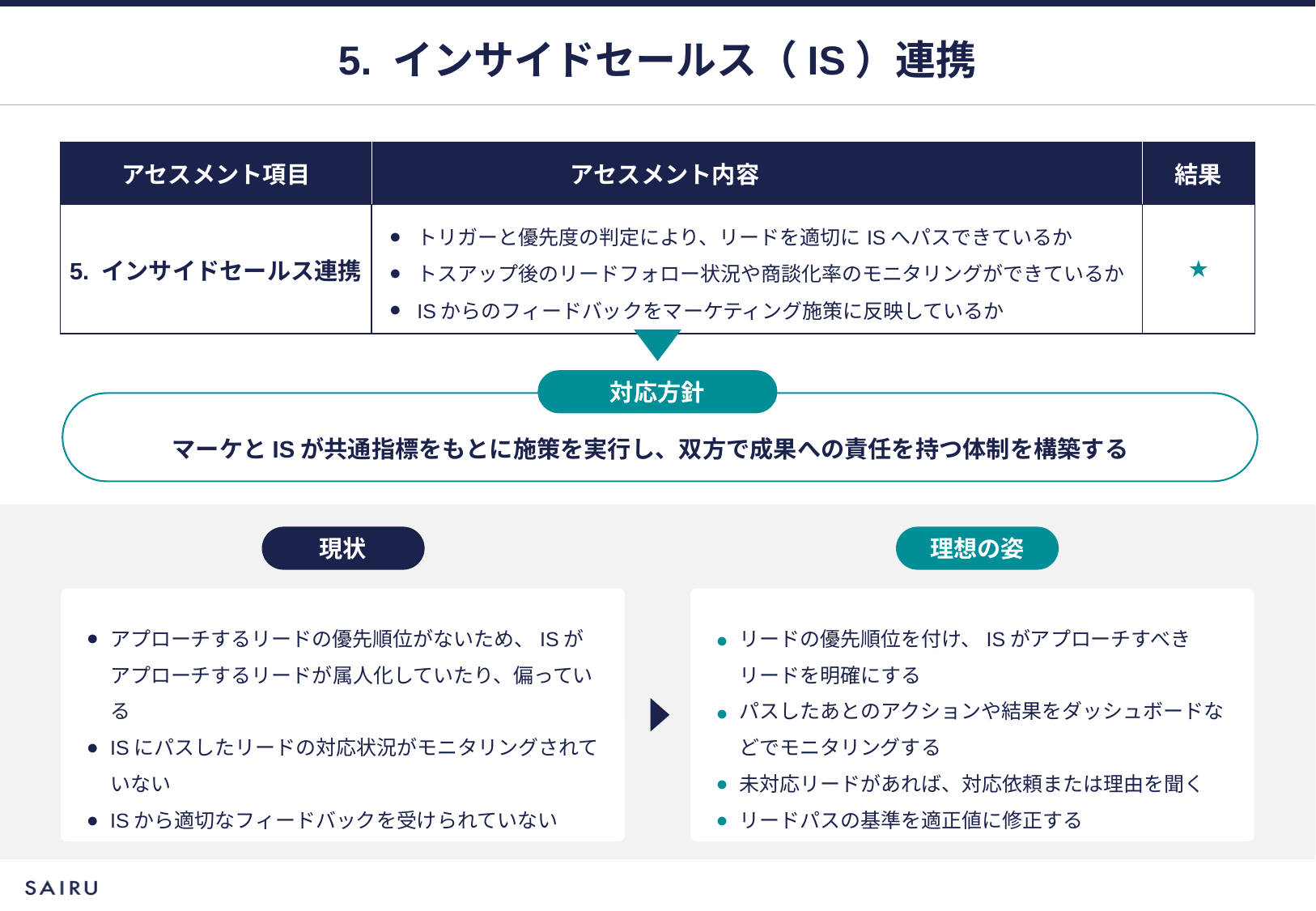

# 5. インサイドセールス（IS）連携
| アセスメント項目 | アセスメント内容 | 結果 |
| --- | --- | --- |
| 5. インサイドセールス連携 | トリガーと優先度の判定により、リードを適切にISへパスできているか トスアップ後のリードフォロー状況や商談化率のモニタリングができているか ISからのフィードバックをマーケティング施策に反映しているか | ★ |

対応方針

マーケとISが共通指標をもとに施策を実行し、双方で成果への責任を持つ体制を構築する

現状
理想の姿
アプローチするリードの優先順位がないため、ISがアプローチするリードが属人化していたり、偏っている
ISにパスしたリードの対応状況がモニタリングされていない
ISから適切なフィードバックを受けられていない
リードの優先順位を付け、ISがアプローチすべきリードを明確にする
パスしたあとのアクションや結果をダッシュボードなどでモニタリングする
未対応リードがあれば、対応依頼または理由を聞く
リードパスの基準を適正値に修正する